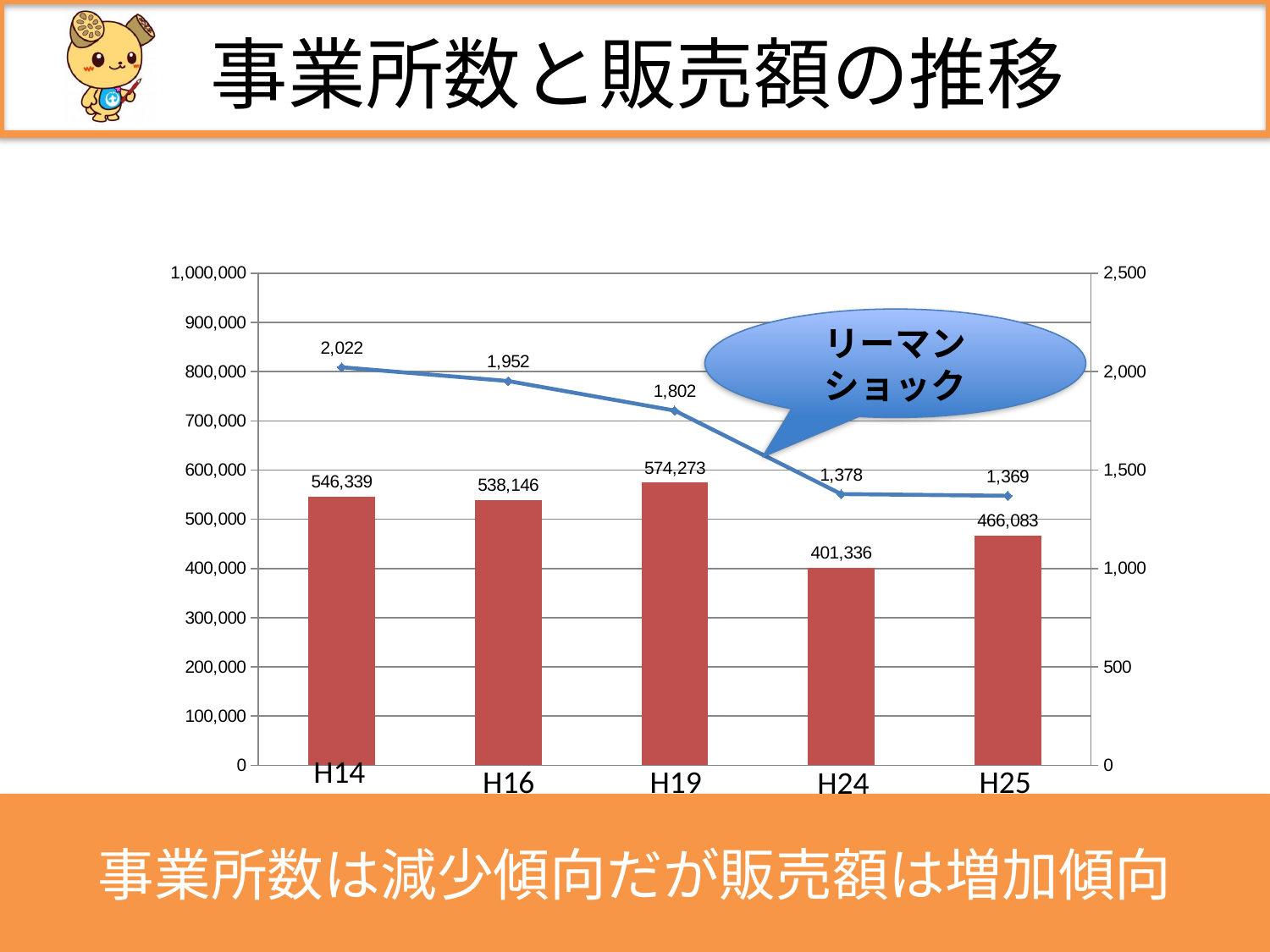

# 事業所数と販売額の推移

### Chart

| Category | 年間商品販売額（百万円） | 事業所数(件) |
|---|---|---|
| 平成１４年 | 546339.0 | 2022.0 |
| 平成１６年 | 538146.0 | 1952.0 |
| 平成１９年 | 574273.0 | 1802.0 |
| 平成２４年 | 401336.0 | 1378.0 |
| 平成２６年 | 466083.0 | 1369.0 |

リーマンショック
H16
H19
H25
H24
事業所数は減少傾向だが販売額は増加傾向